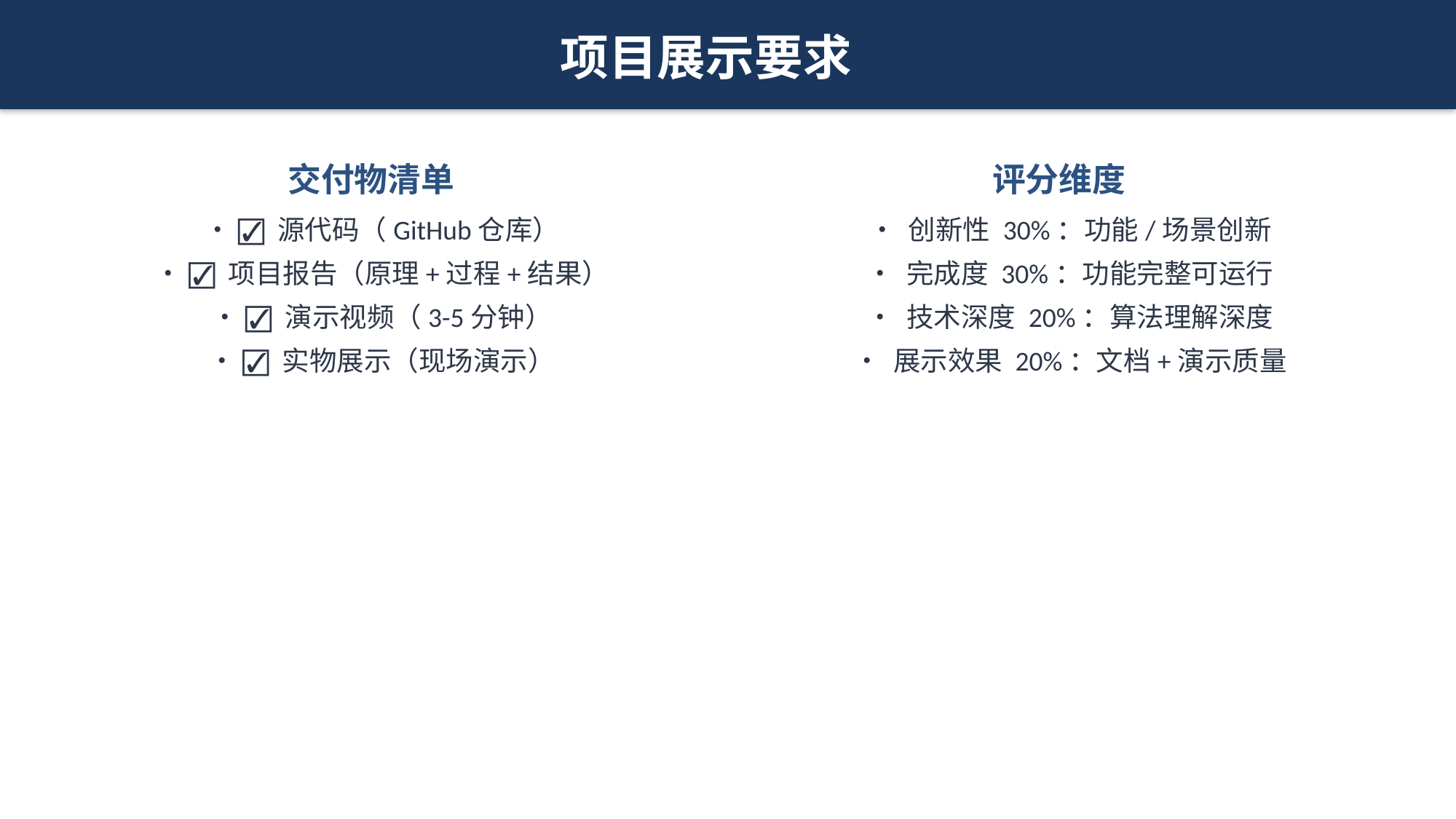

项目展示要求
交付物清单
评分维度
• ☑ 源代码（GitHub仓库）
• 创新性 30%：功能/场景创新
• ☑ 项目报告（原理+过程+结果）
• 完成度 30%：功能完整可运行
• ☑ 演示视频（3-5分钟）
• 技术深度 20%：算法理解深度
• ☑ 实物展示（现场演示）
• 展示效果 20%：文档+演示质量